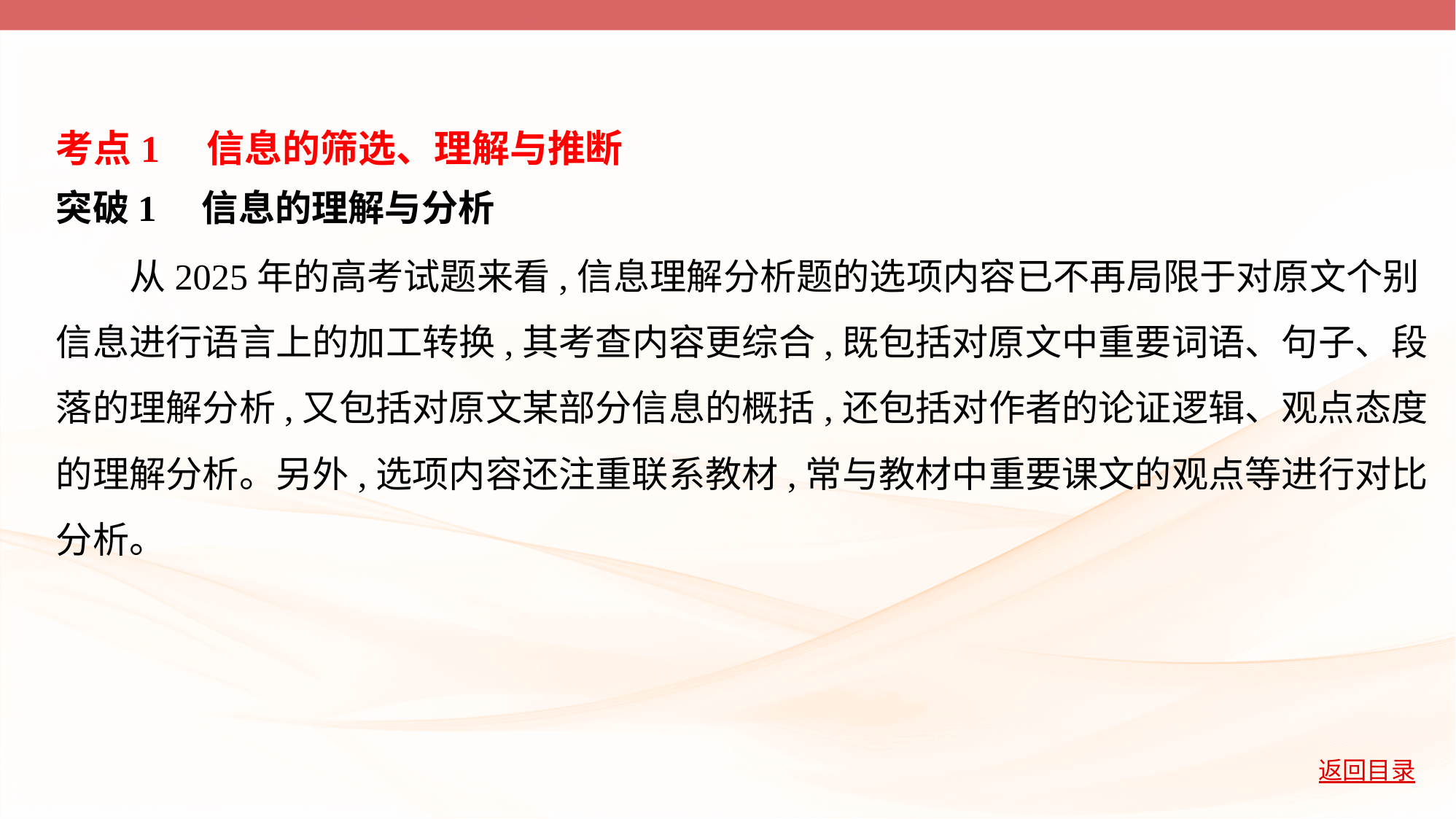

考点1　信息的筛选、理解与推断

突破1　信息的理解与分析
　　从2025年的高考试题来看,信息理解分析题的选项内容已不再局限于对原文个别
信息进行语言上的加工转换,其考查内容更综合,既包括对原文中重要词语、句子、段
落的理解分析,又包括对原文某部分信息的概括,还包括对作者的论证逻辑、观点态度
的理解分析。另外,选项内容还注重联系教材,常与教材中重要课文的观点等进行对比
分析。